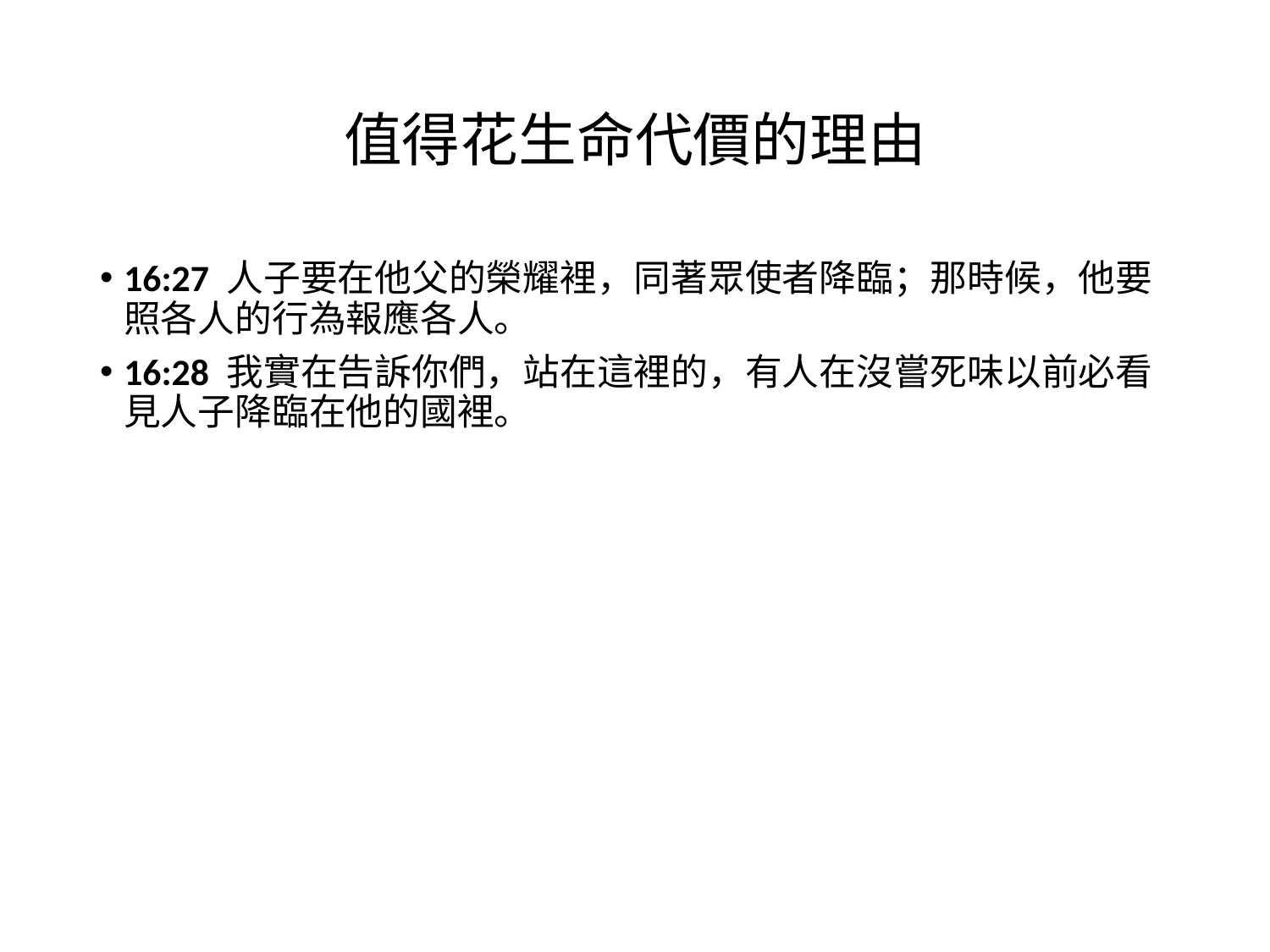

# 值得花生命代價的理由
16:27 人子要在他父的榮耀裡，同著眾使者降臨；那時候，他要照各人的行為報應各人。
16:28 我實在告訴你們，站在這裡的，有人在沒嘗死味以前必看見人子降臨在他的國裡。